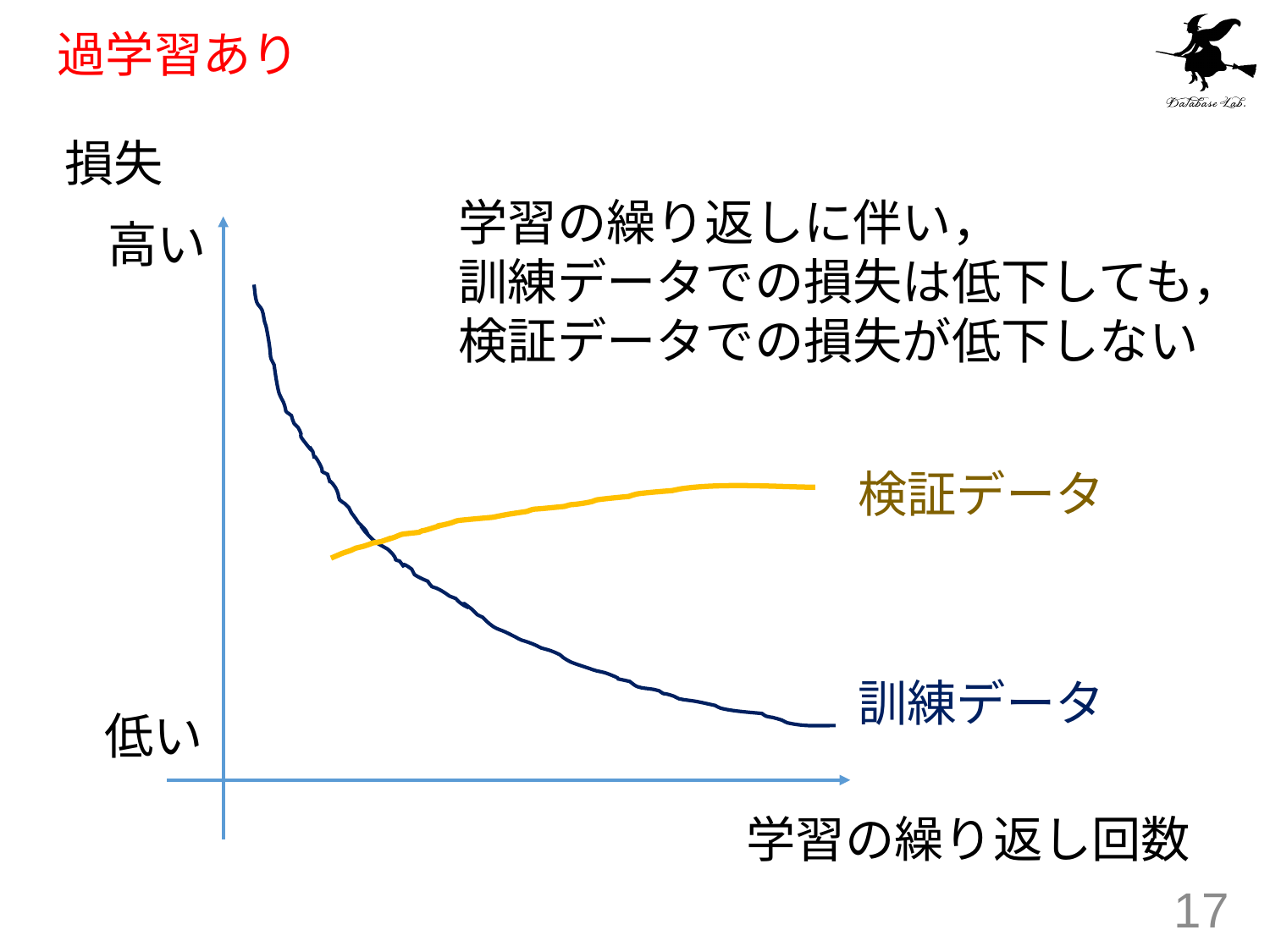

# 過学習あり
損失
学習の繰り返しに伴い，
訓練データでの損失は低下しても，
検証データでの損失が低下しない
高い

検証データ

訓練データ
低い
学習の繰り返し回数
17